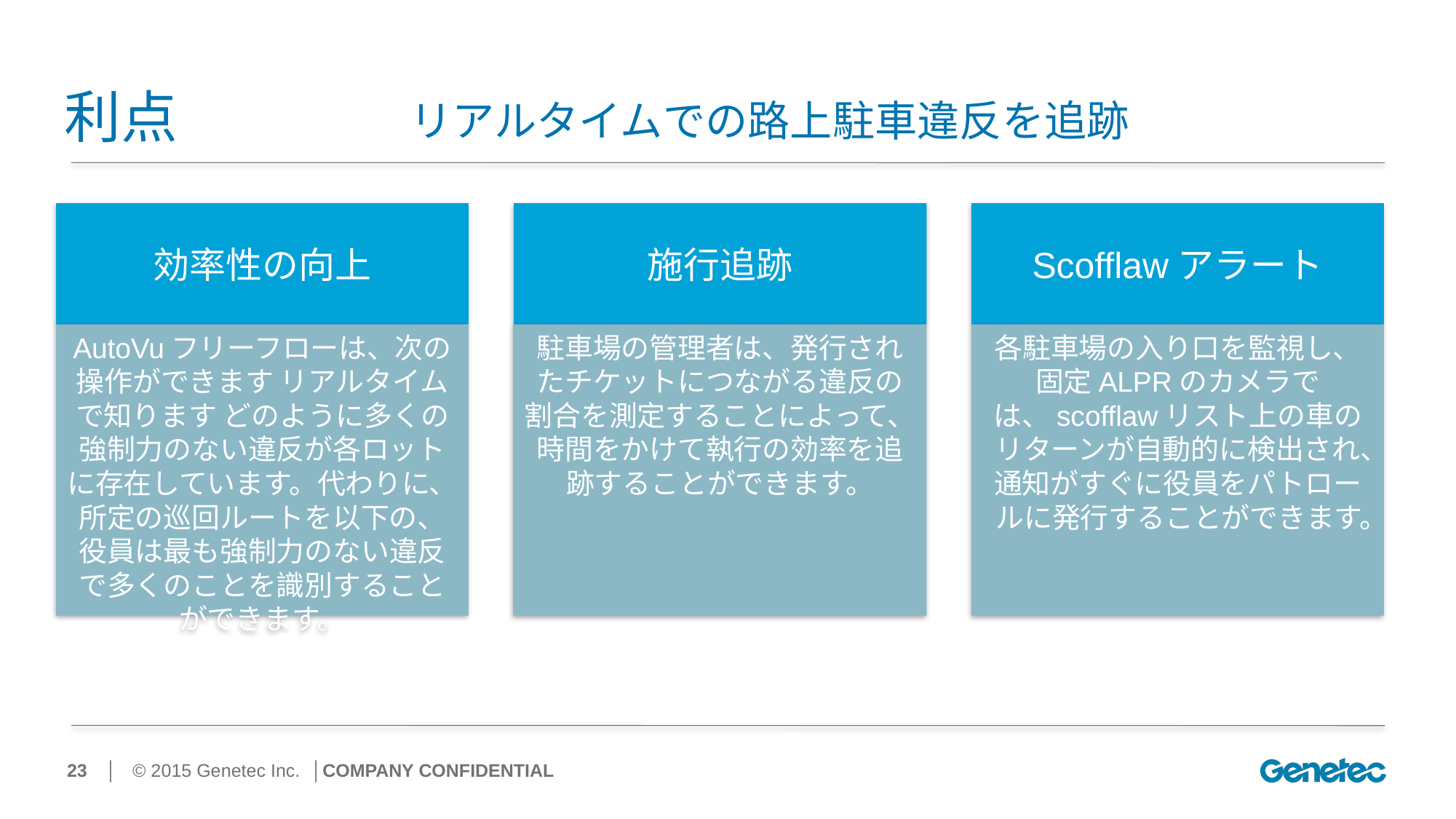

# 利点
リアルタイムでの路上駐車違反を追跡

効率性の向上
施行追跡
Scofflawアラート
AutoVuフリーフローは、次の操作ができます リアルタイムで知ります どのように多くの強制力のない違反が各ロットに存在しています。代わりに、所定の巡回ルートを以下の、役員は最も強制力のない違反で多くのことを識別することができます。
駐車場の管理者は、発行されたチケットにつながる違反の割合を測定することによって、時間をかけて執行の効率を追跡することができます。
各駐車場の入り口を監視し、固定ALPRのカメラでは、scofflawリスト上の車のリターンが自動的に検出され、通知がすぐに役員をパトロールに発行することができます。
23
│COMPANY CONFIDENTIAL